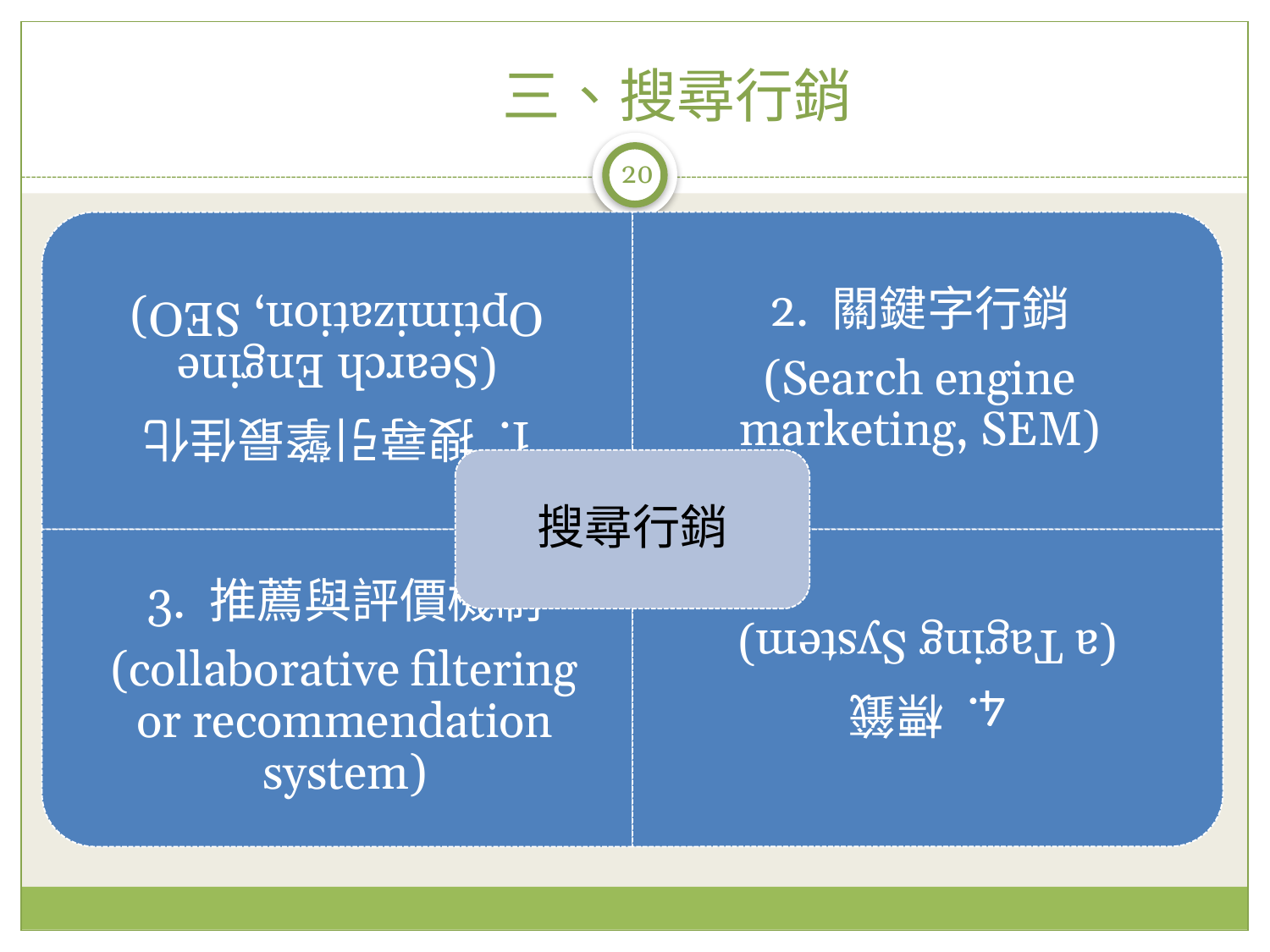

# 三、搜尋行銷
20
1. 搜尋引擎最佳化
(Search Engine Optimization, SEO)
2. 關鍵字行銷
(Search engine marketing, SEM)
3. 推薦與評價機制
(collaborative filtering or recommendation system)
4. 標籤
(a Taging System)
搜尋行銷